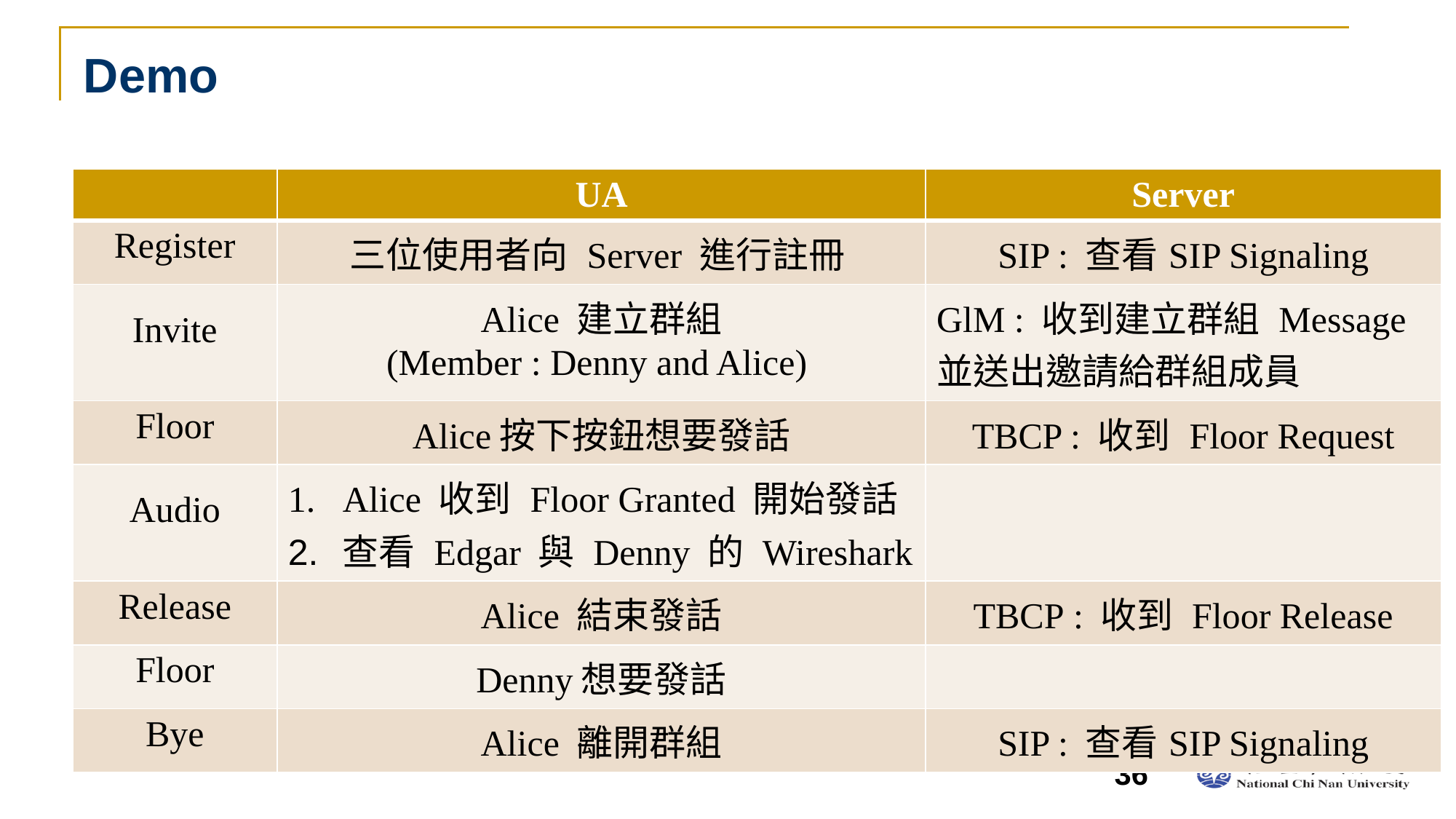

# Demo
|  | UA | Server |
| --- | --- | --- |
| Register | 三位使用者向 Server 進行註冊 | SIP : 查看SIP Signaling |
| Invite | Alice 建立群組 (Member : Denny and Alice) | GlM : 收到建立群組 Message 並送出邀請給群組成員 |
| Floor | Alice按下按鈕想要發話 | TBCP : 收到 Floor Request |
| Audio | Alice 收到 Floor Granted 開始發話 查看 Edgar 與 Denny 的 Wireshark |  |
| Release | Alice 結束發話 | TBCP : 收到 Floor Release |
| Floor | Denny想要發話 |  |
| Bye | Alice 離開群組 | SIP : 查看SIP Signaling |